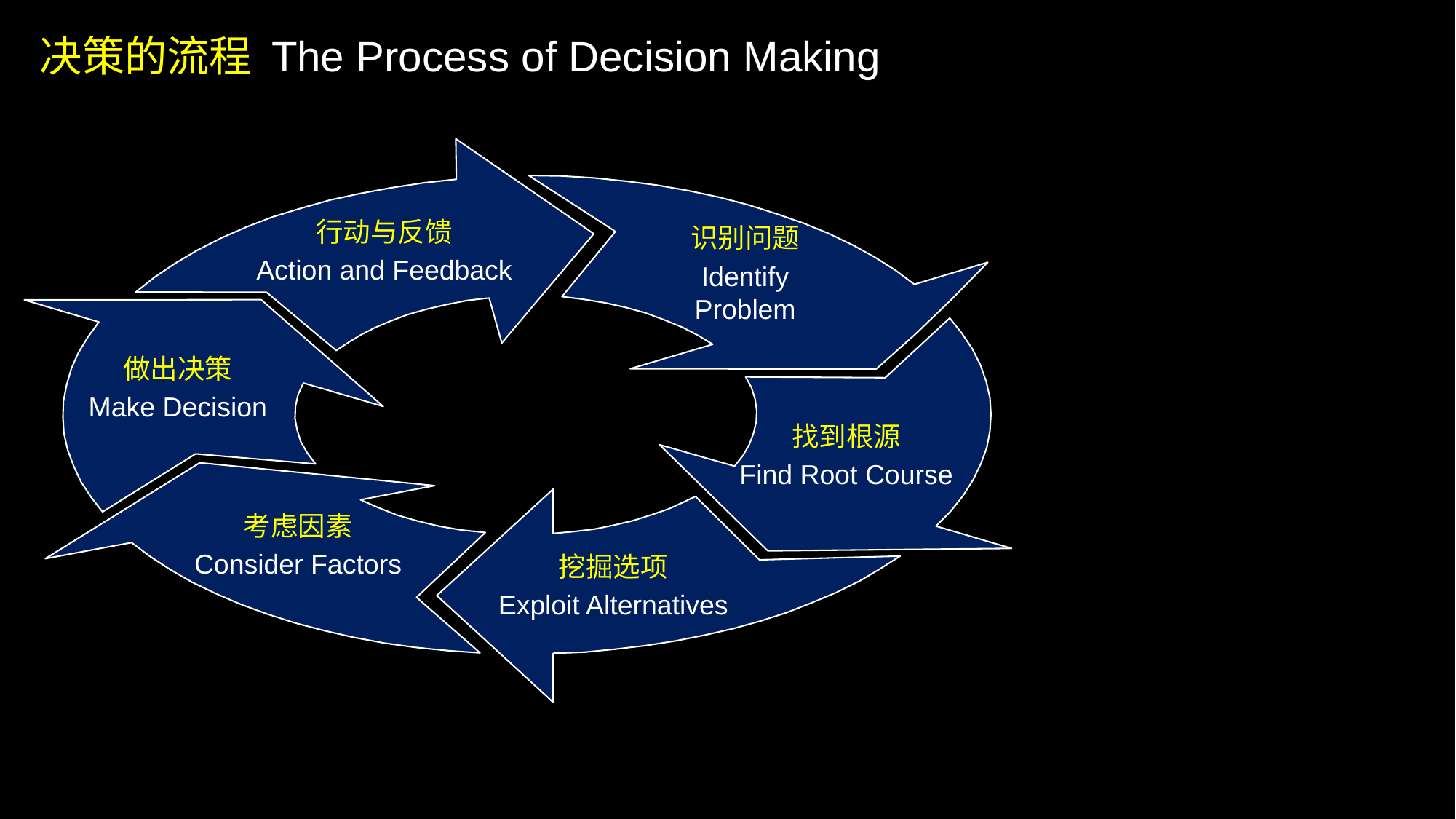

决策的流程 The Process of Decision Making

行动与反馈
Action and Feedback
识别问题
Identify Problem

做出决策
Make Decision
找到根源
Find Root Course

考虑因素
Consider Factors
挖掘选项
Exploit Alternatives